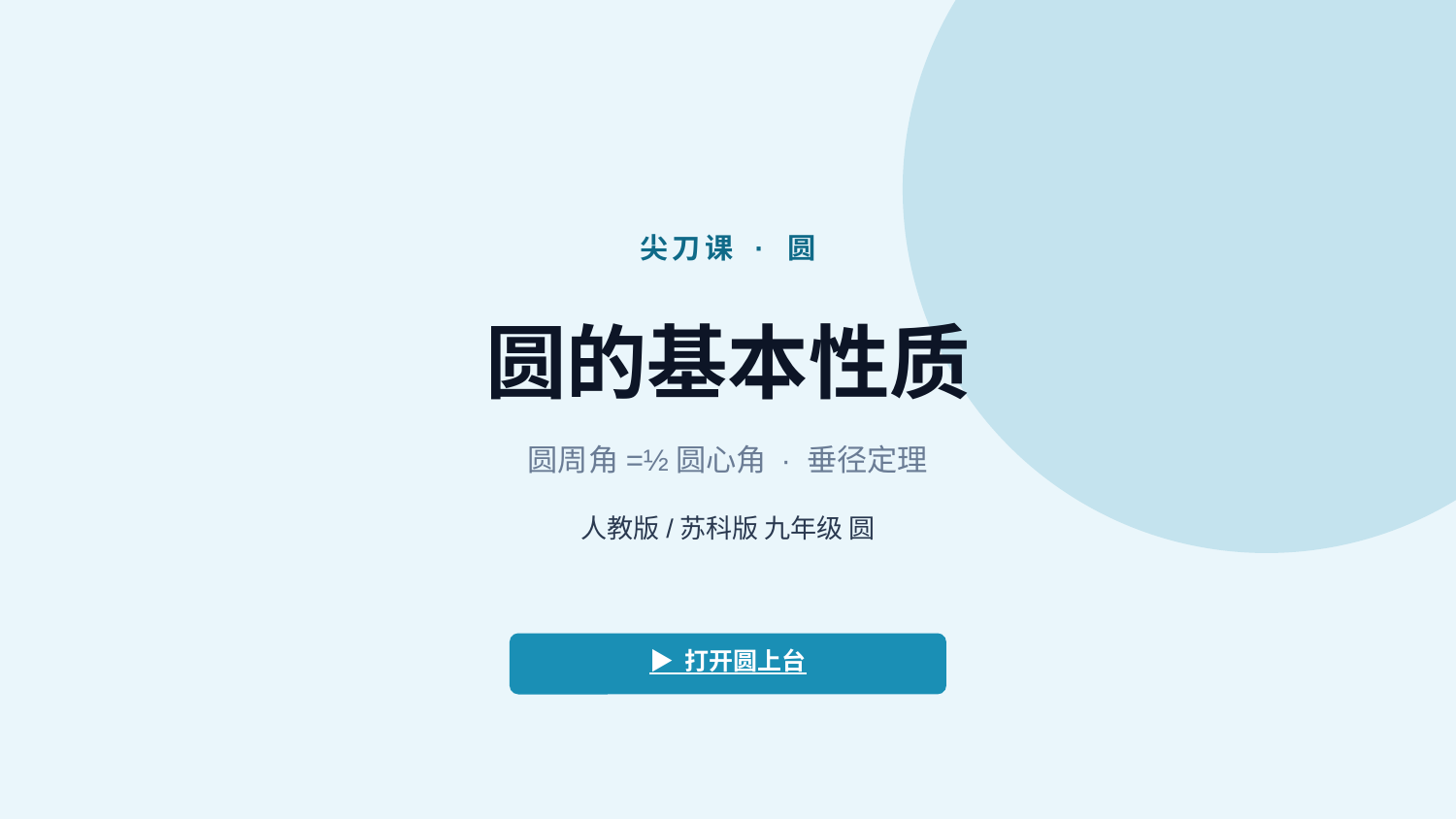

尖刀课 · 圆
圆的基本性质
圆周角=½圆心角 · 垂径定理
人教版/苏科版 九年级 圆
▶  打开圆上台